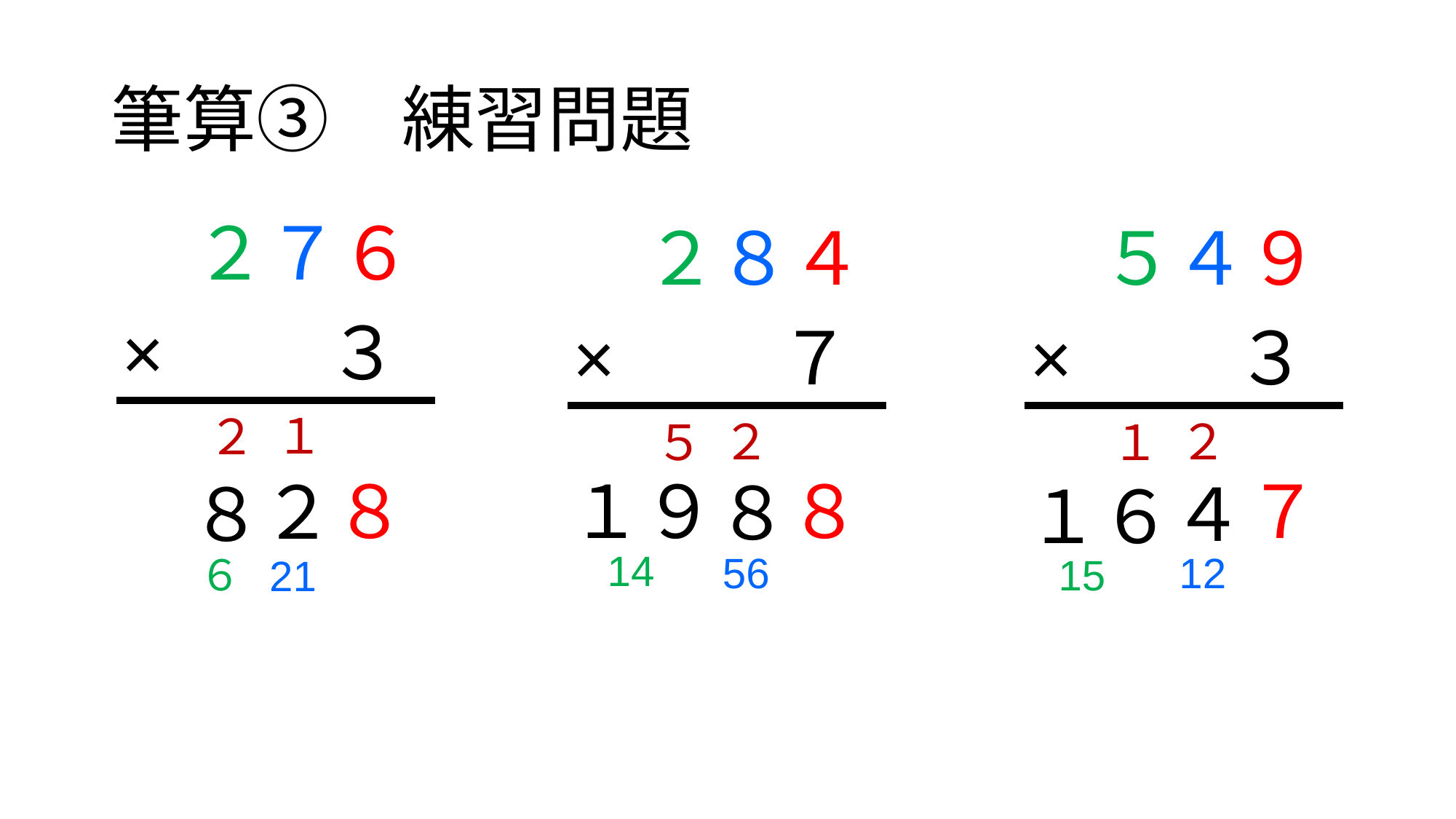

# 筆算③　練習問題
２７６
２８４
５４９
×　　３
×　　７
×　　３
１
２
２
２
５
１
１９
８
８
７
２
８
４
８
１６
14
12
56
６
15
21